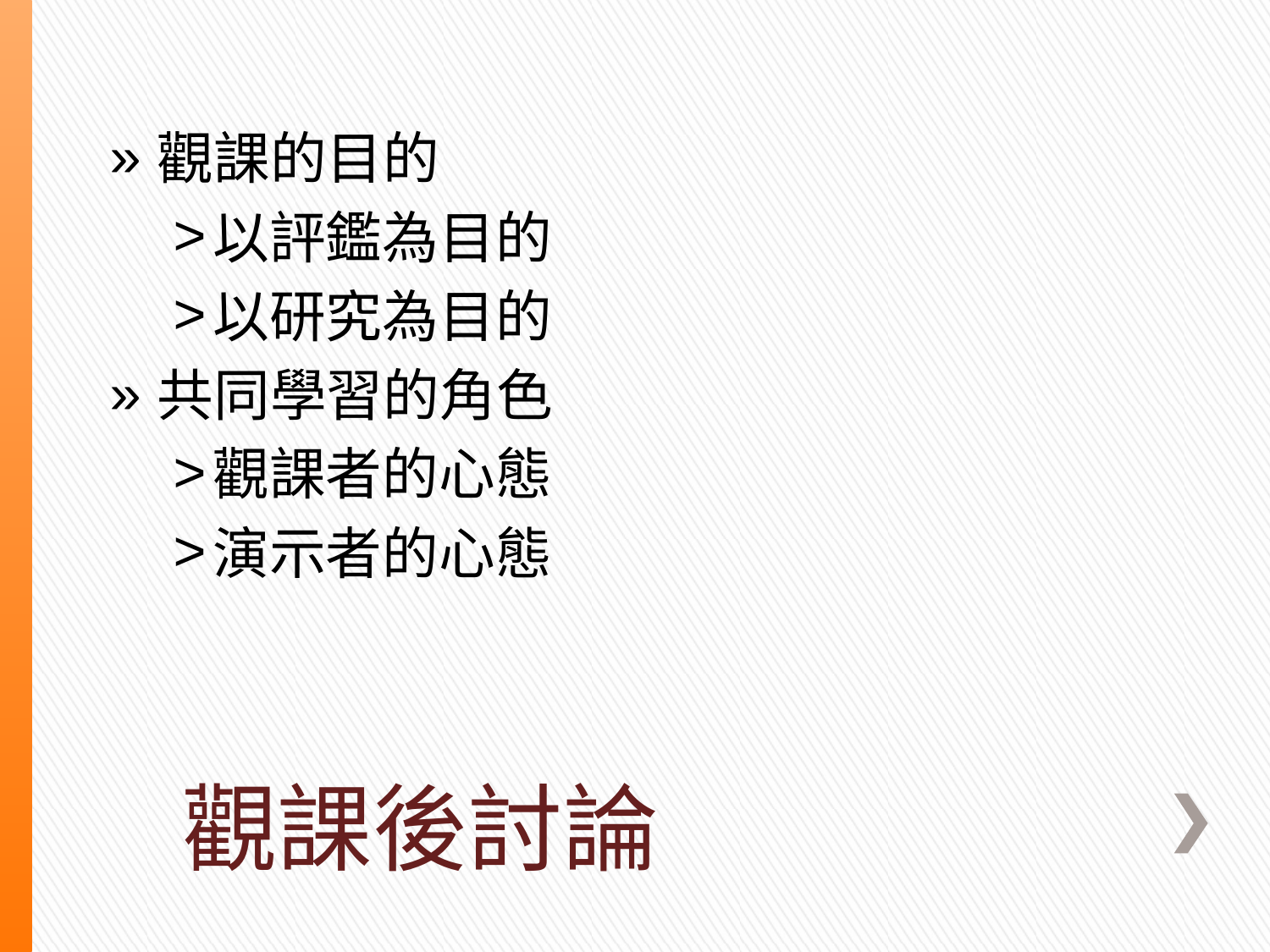

觀課的目的
以評鑑為目的
以研究為目的
共同學習的角色
觀課者的心態
演示者的心態

# 觀課後討論